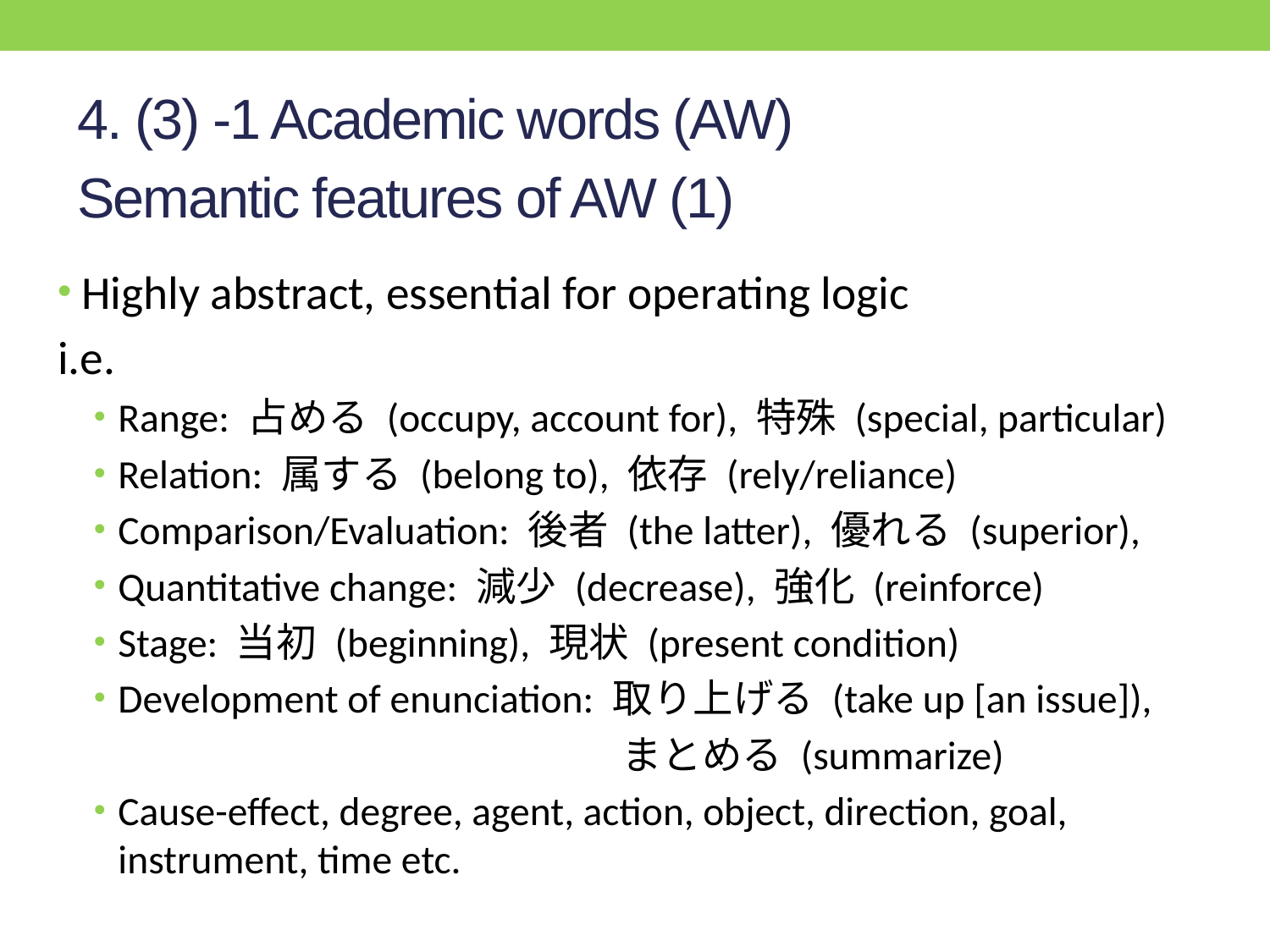

# 4. (3) -1 Academic words (AW) Semantic features of AW (1)
Highly abstract, essential for operating logic
i.e.
Range: 占める (occupy, account for), 特殊 (special, particular)
Relation: 属する (belong to), 依存 (rely/reliance)
Comparison/Evaluation: 後者 (the latter), 優れる (superior),
Quantitative change: 減少 (decrease), 強化 (reinforce)
Stage: 当初 (beginning), 現状 (present condition)
Development of enunciation: 取り上げる (take up [an issue]),
                                                         まとめる (summarize)
Cause-effect, degree, agent, action, object, direction, goal,  instrument, time etc.